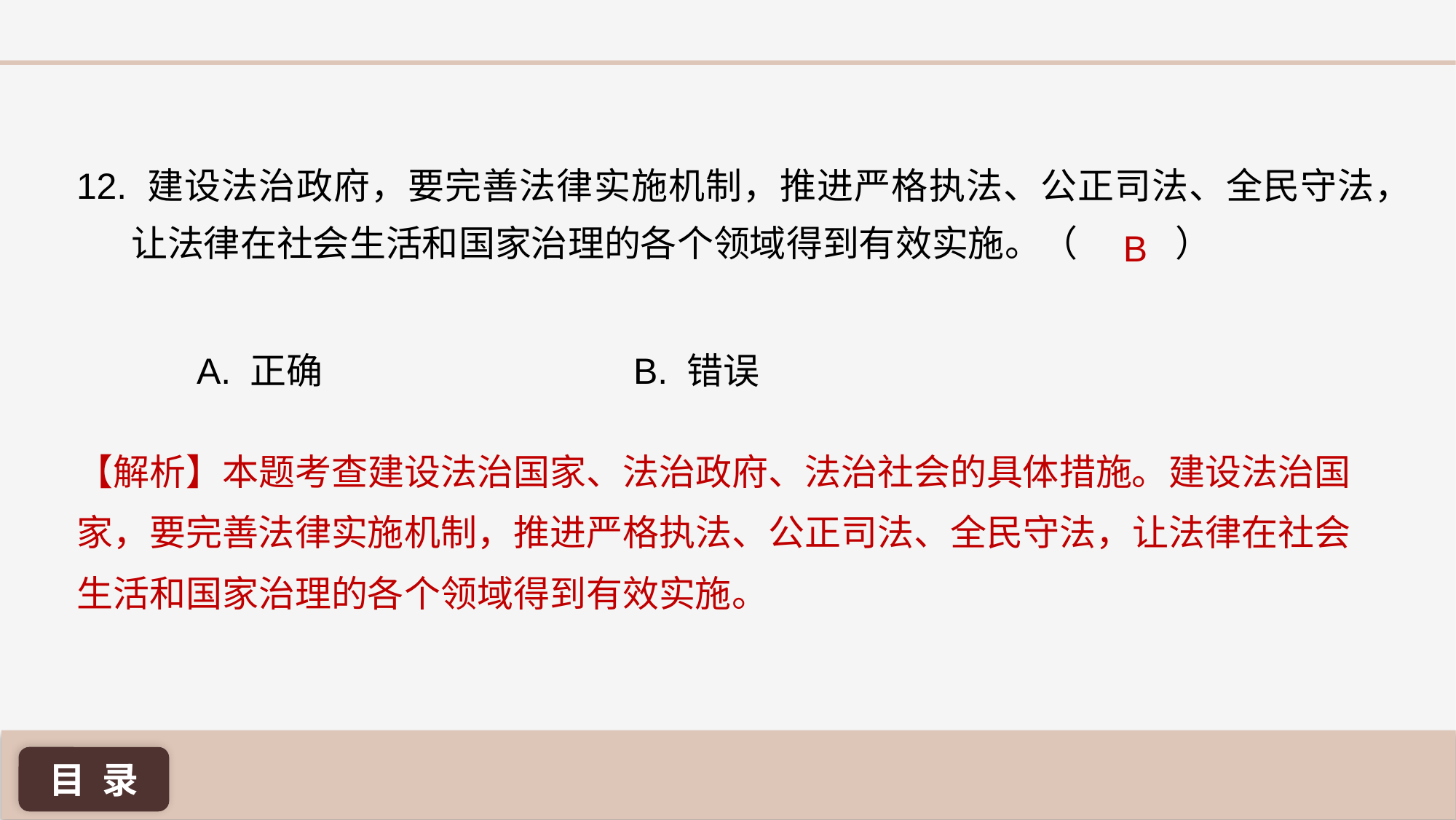

12. 建设法治政府，要完善法律实施机制，推进严格执法、公正司法、全民守法，让法律在社会生活和国家治理的各个领域得到有效实施。（            ）
B
A. 正确 			B. 错误
【解析】本题考查建设法治国家、法治政府、法治社会的具体措施。建设法治国家，要完善法律实施机制，推进严格执法、公正司法、全民守法，让法律在社会生活和国家治理的各个领域得到有效实施。